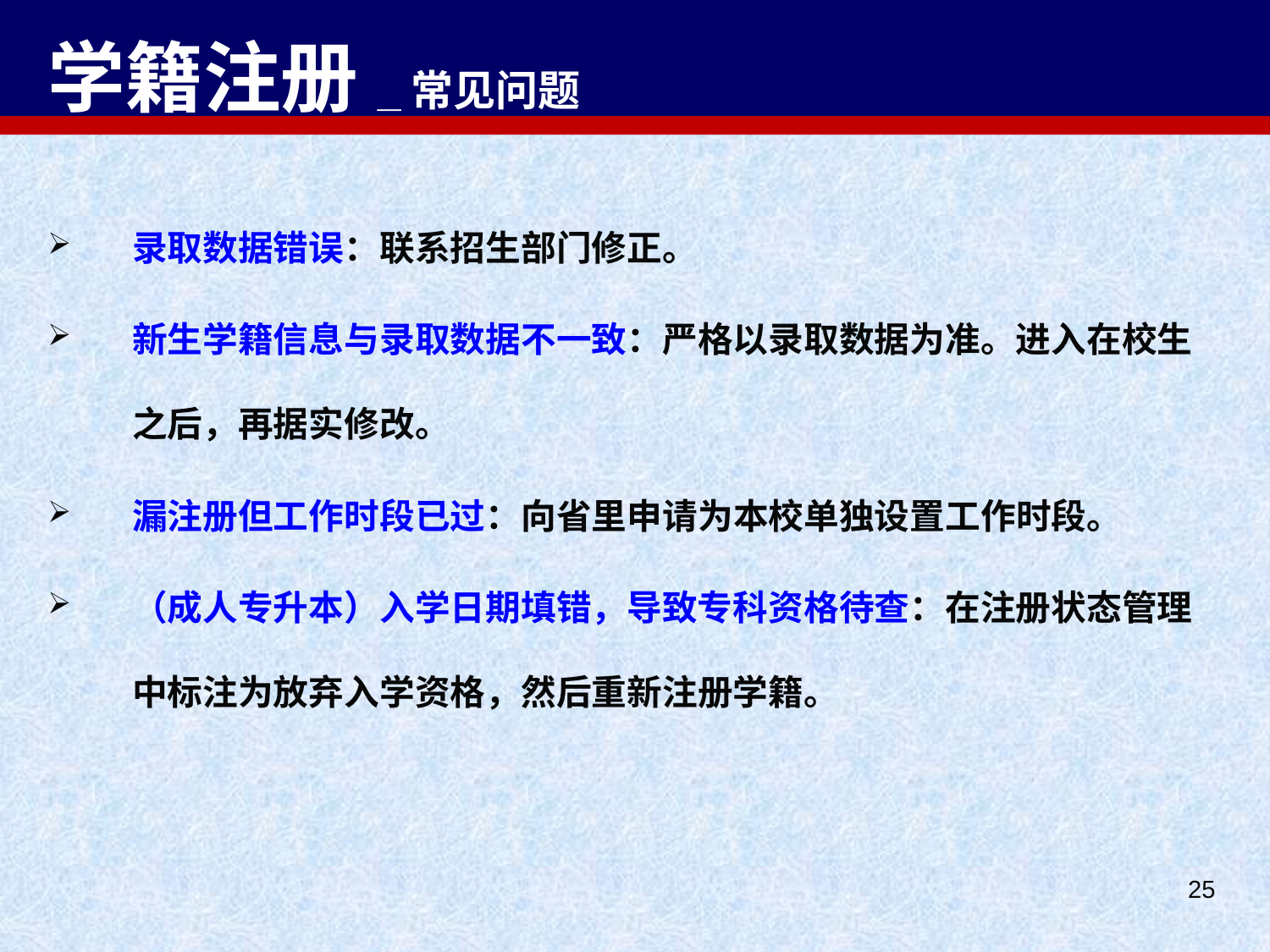

# 学籍注册_常见问题
录取数据错误：联系招生部门修正。
新生学籍信息与录取数据不一致：严格以录取数据为准。进入在校生之后，再据实修改。
漏注册但工作时段已过：向省里申请为本校单独设置工作时段。
（成人专升本）入学日期填错，导致专科资格待查：在注册状态管理中标注为放弃入学资格，然后重新注册学籍。
25